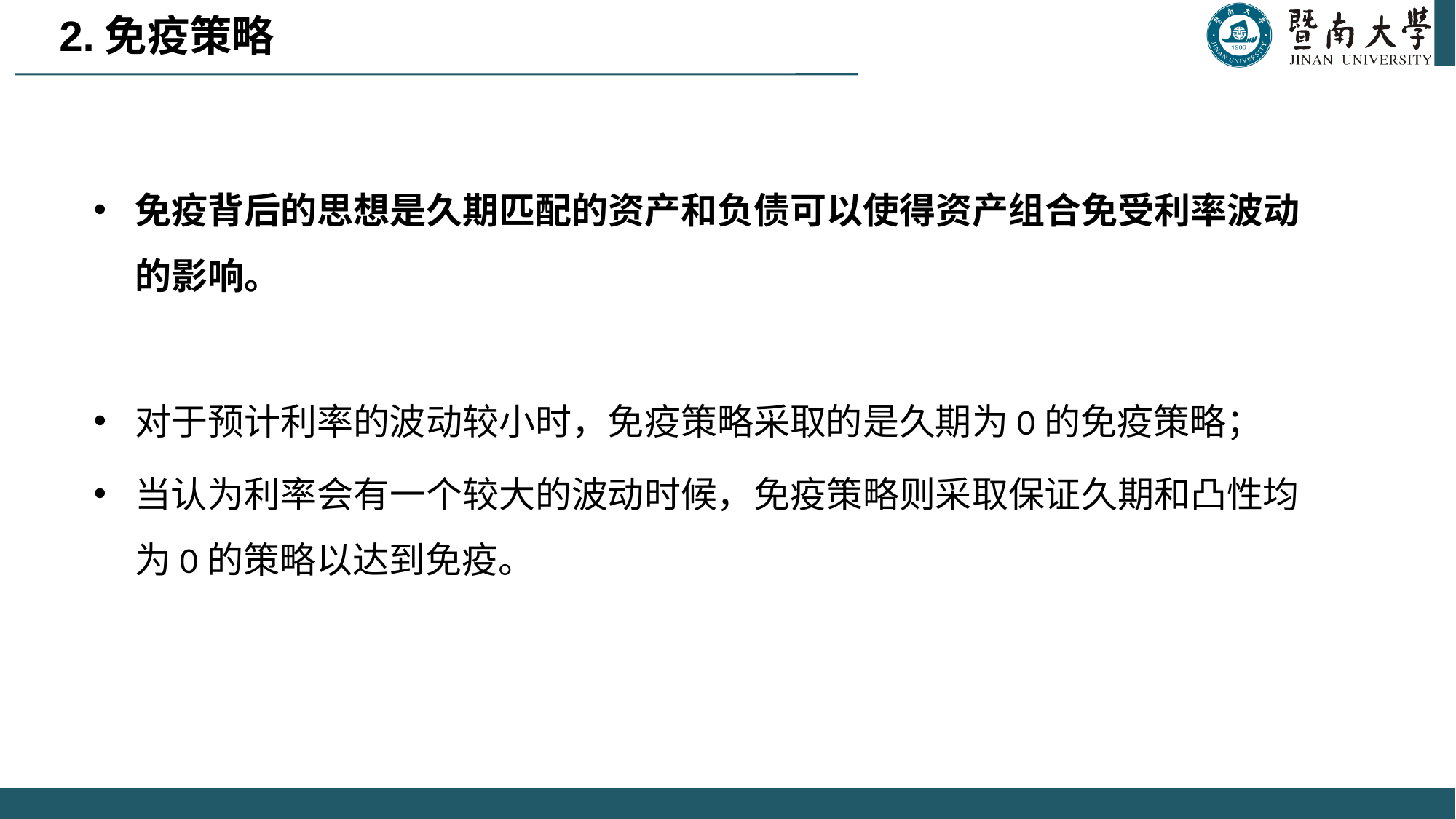

2.免疫策略
免疫背后的思想是久期匹配的资产和负债可以使得资产组合免受利率波动的影响。

对于预计利率的波动较小时，免疫策略采取的是久期为0的免疫策略；
当认为利率会有一个较大的波动时候，免疫策略则采取保证久期和凸性均为0的策略以达到免疫。